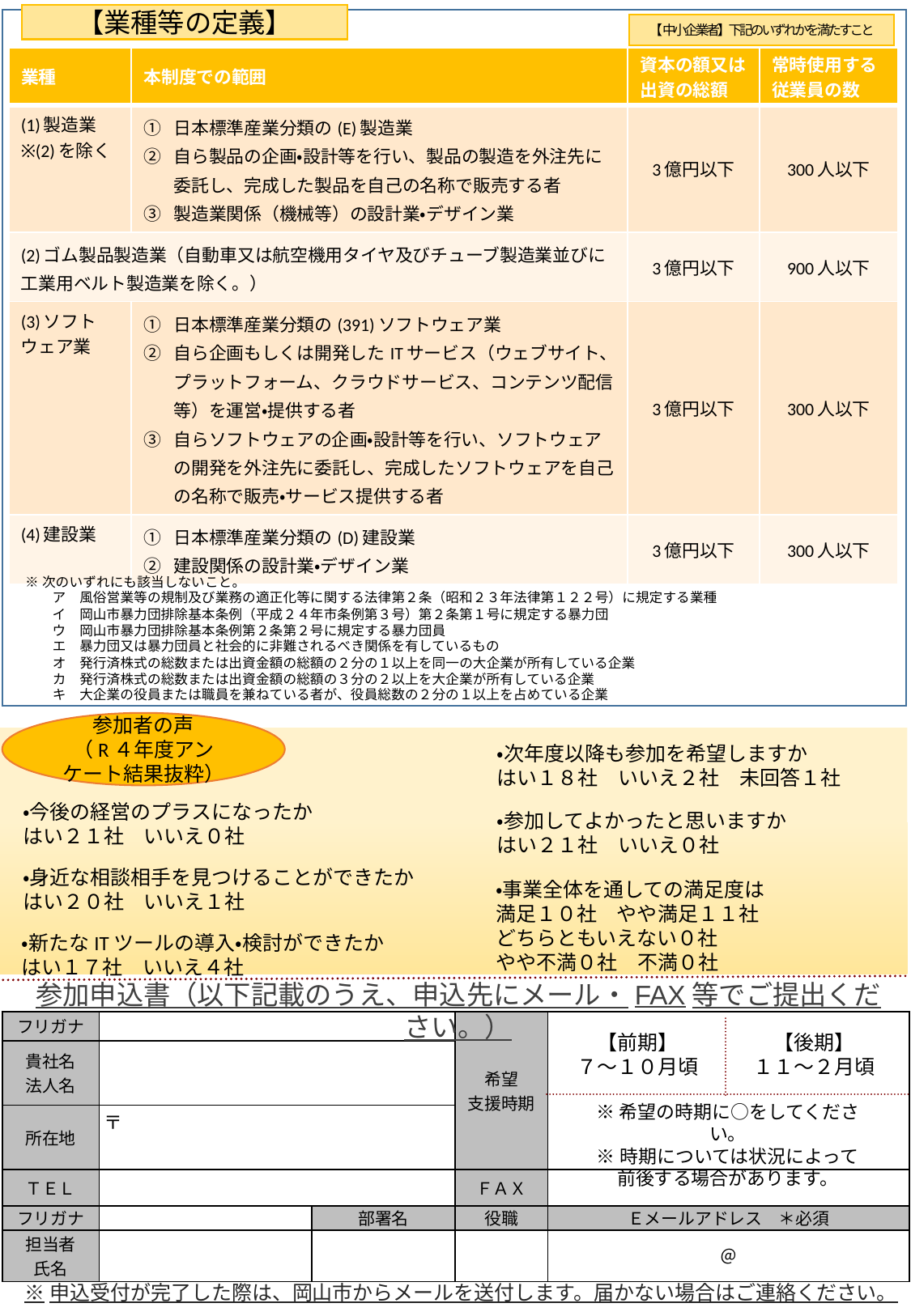

【業種等の定義】

【中小企業者】下記のいずれかを満たすこと
| 業種 | 本制度での範囲 | 資本の額又は出資の総額 | 常時使用する従業員の数 |
| --- | --- | --- | --- |
| (1)製造業 ※(2)を除く | 日本標準産業分類の(E)製造業 自ら製品の企画・設計等を行い、製品の製造を外注先に委託し、完成した製品を自己の名称で販売する者 製造業関係（機械等）の設計業・デザイン業 | 3億円以下 | 300人以下 |
| (2)ゴム製品製造業（自動車又は航空機用タイヤ及びチューブ製造業並びに工業用ベルト製造業を除く。） |  | 3億円以下 | 900人以下 |
| (3)ソフトウェア業 | 日本標準産業分類の(391)ソフトウェア業 自ら企画もしくは開発したITサービス（ウェブサイト、プラットフォーム、クラウドサービス、コンテンツ配信等）を運営・提供する者 自らソフトウェアの企画・設計等を行い、ソフトウェアの開発を外注先に委託し、完成したソフトウェアを自己の名称で販売・サービス提供する者 | 3億円以下 | 300人以下 |
| (4)建設業 | 日本標準産業分類の(D)建設業 建設関係の設計業・デザイン業 | 3億円以下 | 300人以下 |
※次のいずれにも該当しないこと。
　　ア　風俗営業等の規制及び業務の適正化等に関する法律第２条（昭和２３年法律第１２２号）に規定する業種
　　イ　岡山市暴力団排除基本条例（平成２４年市条例第３号）第２条第１号に規定する暴力団
　　ウ　岡山市暴力団排除基本条例第２条第２号に規定する暴力団員
　　エ　暴力団又は暴力団員と社会的に非難されるべき関係を有しているもの
　　オ　発行済株式の総数または出資金額の総額の２分の１以上を同一の大企業が所有している企業
　　カ　発行済株式の総数または出資金額の総額の３分の２以上を大企業が所有している企業
　　キ　大企業の役員または職員を兼ねている者が、役員総数の２分の１以上を占めている企業

参加者の声
（R４年度アンケート結果抜粋）

・次年度以降も参加を希望しますか
はい１８社　いいえ２社　未回答１社
・今後の経営のプラスになったか
はい２１社　いいえ０社
・参加してよかったと思いますか
はい２１社　いいえ０社
・身近な相談相手を見つけることができたか
はい２０社　いいえ１社
・事業全体を通しての満足度は
満足１０社　やや満足１１社　どちらともいえない０社
やや不満０社　不満０社
・新たなITツールの導入・検討ができたか
はい１７社　いいえ４社
参加申込書（以下記載のうえ、申込先にメール・FAX等でご提出ください。）

| フリガナ |  |  | 希望 支援時期 |  |
| --- | --- | --- | --- | --- |
| 貴社名 法人名 |  |  |  |  |
| 所在地 | 〒 |  |  |  |
| ＴＥＬ |  |  | ＦＡＸ |  |
| フリガナ |  | 部署名 | 役職 | Ｅメールアドレス　＊必須 |
| 担当者 氏名 |  |  |  | ＠ |

【前期】
７～１０月頃
【後期】
１１～２月頃
【前期】
８～１０月
【後期】
２～３月

※希望の時期に○をしてください。
※時期については状況によって前後する場合があります。
※申込受付が完了した際は、岡山市からメールを送付します。届かない場合はご連絡ください。